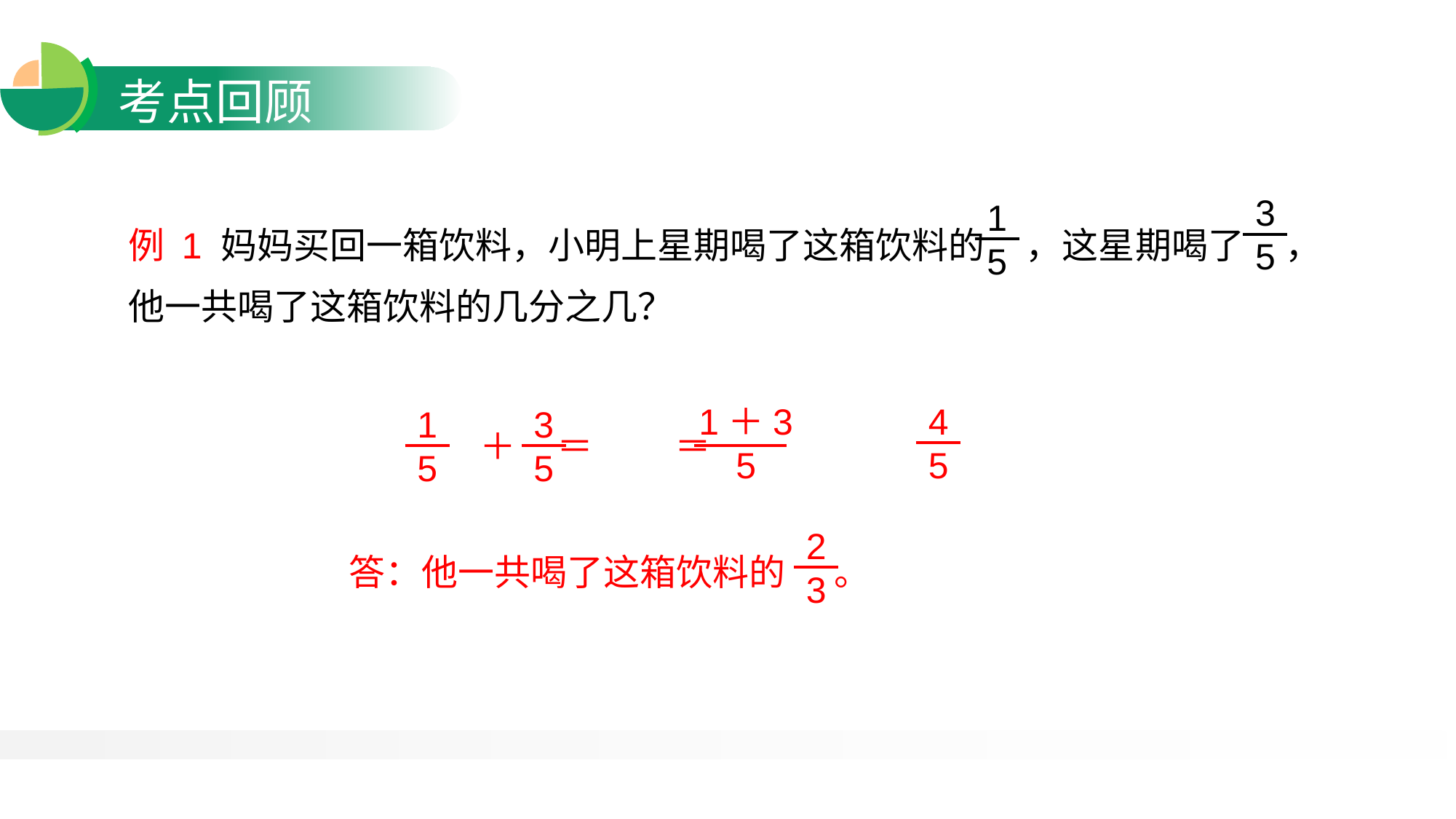

3
5
1
5
例 1 妈妈买回一箱饮料，小明上星期喝了这箱饮料的     ，这星期喝了     ，他一共喝了这箱饮料的几分之几？
1＋3
5
4
5
1
5
3
5
＋     ＝          ＝
2
3
答：他一共喝了这箱饮料的      。